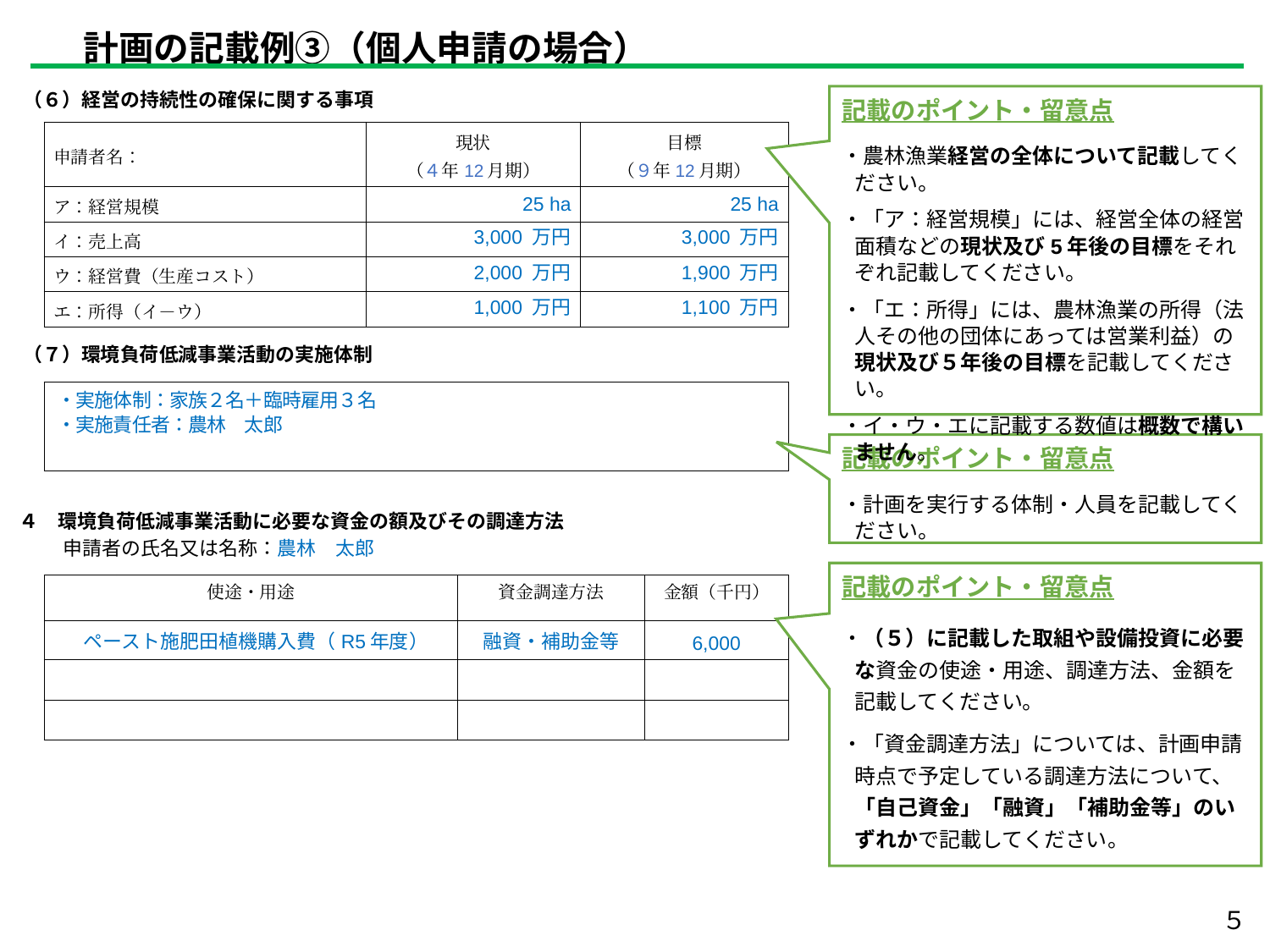

計画の記載例③（個人申請の場合）
（６）経営の持続性の確保に関する事項
記載のポイント・留意点
・農林漁業経営の全体について記載してください。
・「ア：経営規模」には、経営全体の経営面積などの現状及び5年後の目標をそれぞれ記載してください。
・「エ：所得」には、農林漁業の所得（法人その他の団体にあっては営業利益）の現状及び５年後の目標を記載してください。
・イ・ウ・エに記載する数値は概数で構いません。
| 申請者名： | 現状 （４年12月期） | 目標 （９年12月期） |
| --- | --- | --- |
| ア：経営規模 | 25 ha | 25 ha |
| イ：売上高 | 3,000 万円 | 3,000 万円 |
| ウ：経営費（生産コスト） | 2,000 万円 | 1,900 万円 |
| エ：所得（イ－ウ） | 1,000 万円 | 1,100 万円 |
（７）環境負荷低減事業活動の実施体制
| ・実施体制：家族２名＋臨時雇用３名 ・実施責任者：農林　太郎 |
| --- |
記載のポイント・留意点
・計画を実行する体制・人員を記載してください。
　４　環境負荷低減事業活動に必要な資金の額及びその調達方法
申請者の氏名又は名称：農林　太郎
記載のポイント・留意点
・（５）に記載した取組や設備投資に必要な資金の使途・用途、調達方法、金額を記載してください。
・「資金調達方法」については、計画申請時点で予定している調達方法について、「自己資金」「融資」「補助金等」のいずれかで記載してください。
| 使途・用途 | 資金調達方法 | 金額（千円） |
| --- | --- | --- |
| ペースト施肥田植機購入費（R5年度） | 融資・補助金等 | 6,000 |
|  |  |  |
|  |  |  |
５